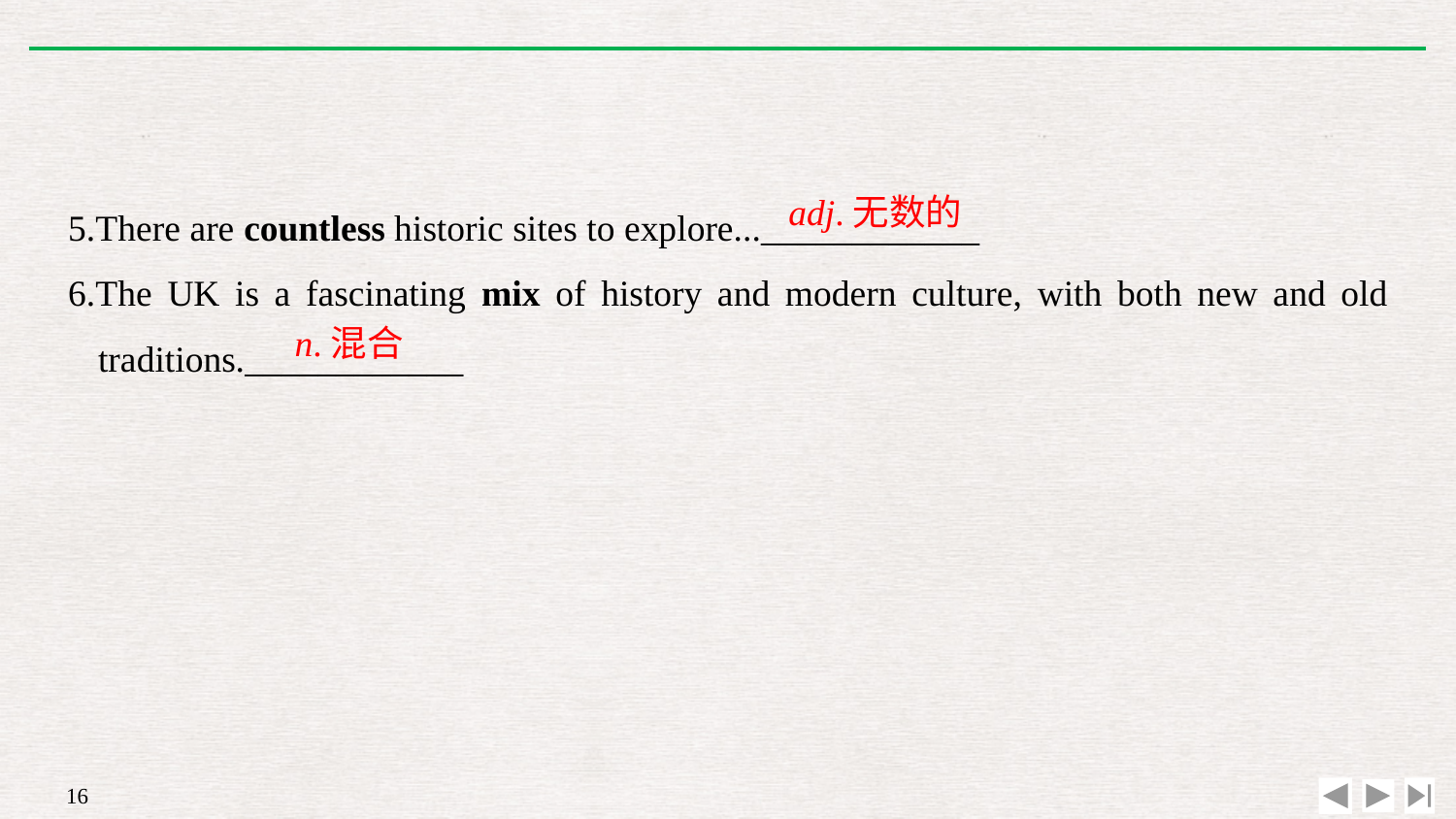

5.There are countless historic sites to explore...____________
6.The UK is a fascinating mix of history and modern culture, with both new and old traditions.____________
adj.无数的
n.混合